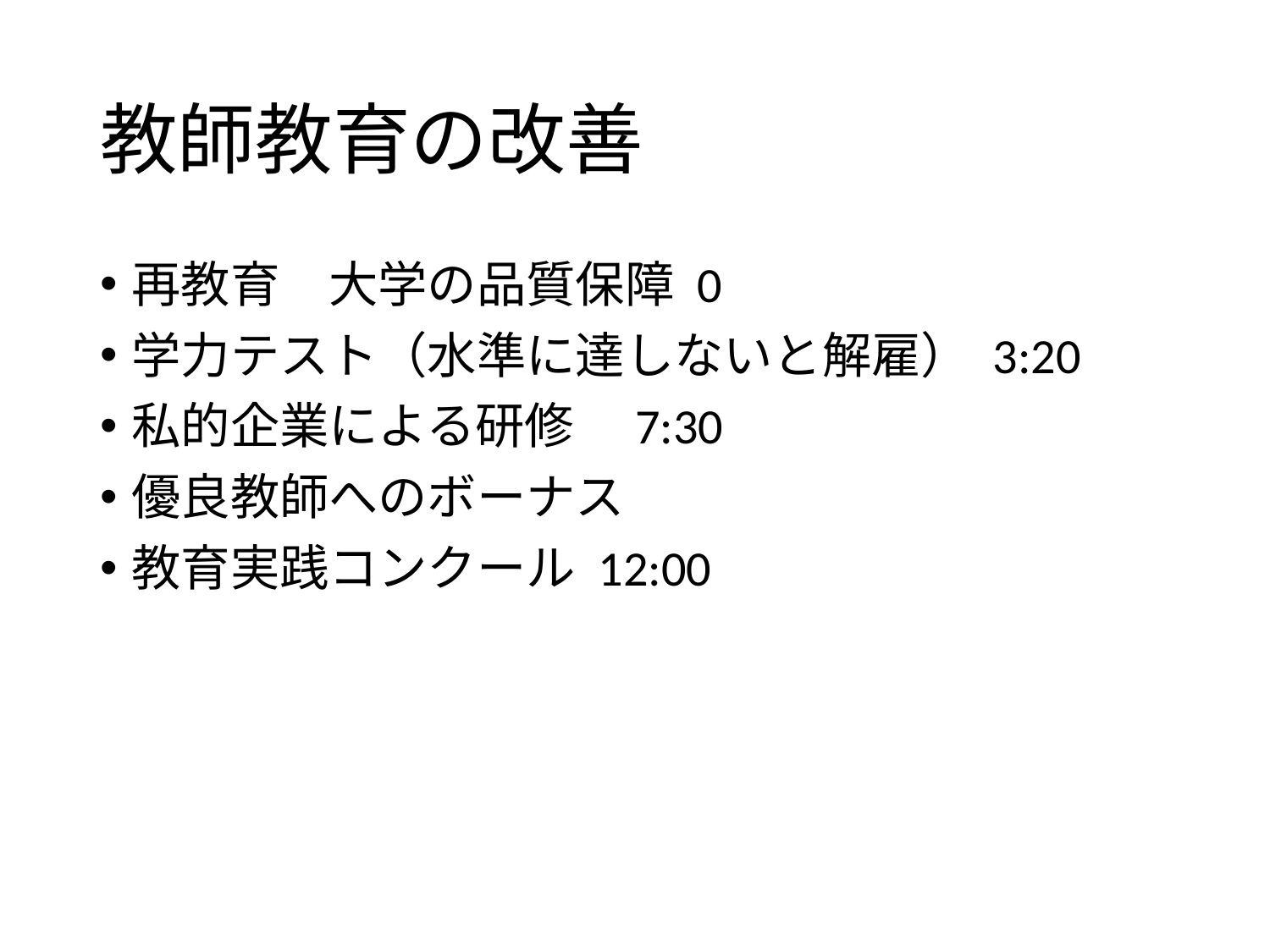

# 教師教育の改善
再教育　大学の品質保障 0
学力テスト（水準に達しないと解雇） 3:20
私的企業による研修　7:30
優良教師へのボーナス
教育実践コンクール 12:00